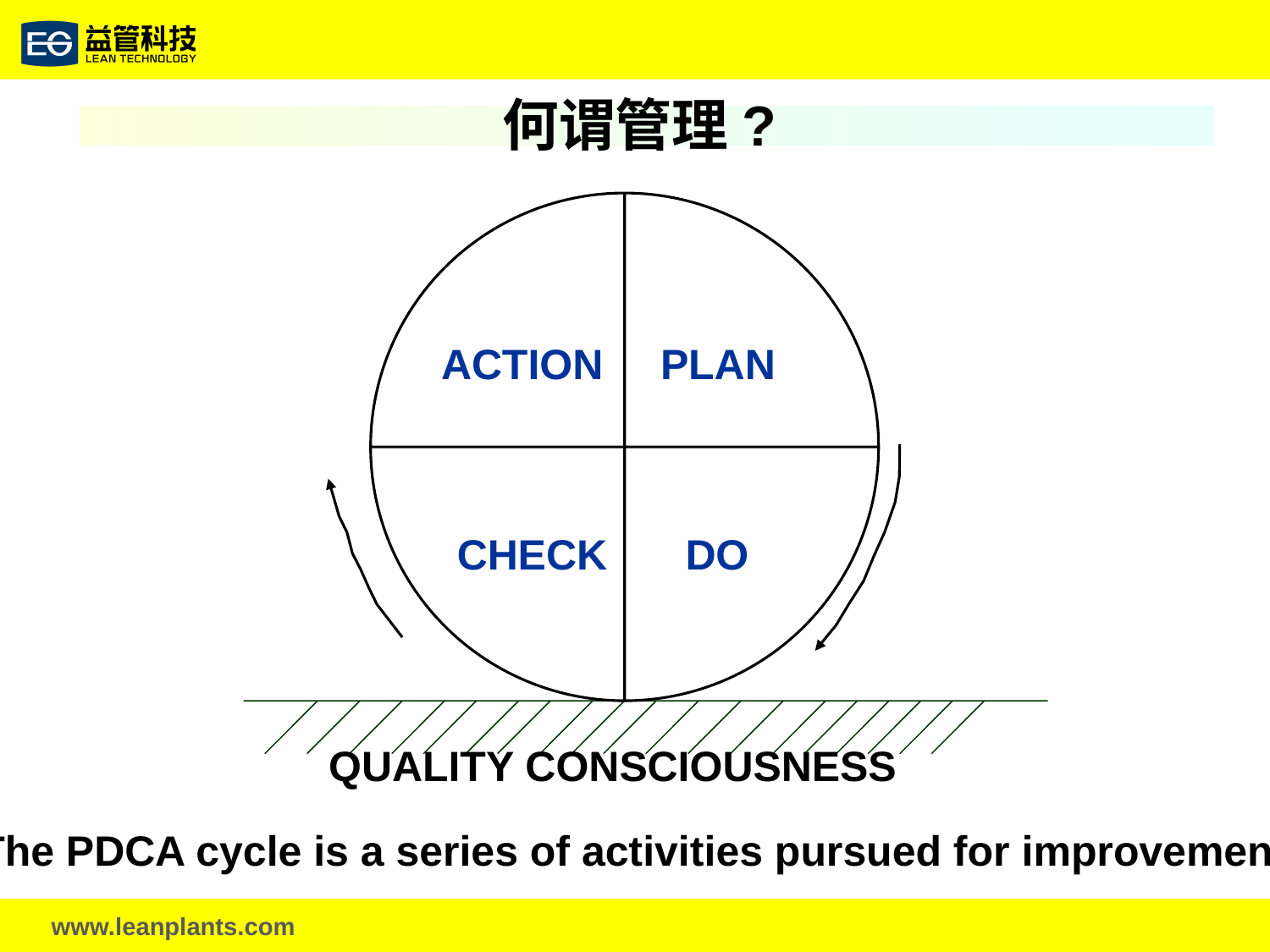

# 何谓管理?

ACTION
PLAN

CHECK
DO

QUALITY CONSCIOUSNESS
.The PDCA cycle is a series of activities pursued for improvement
22